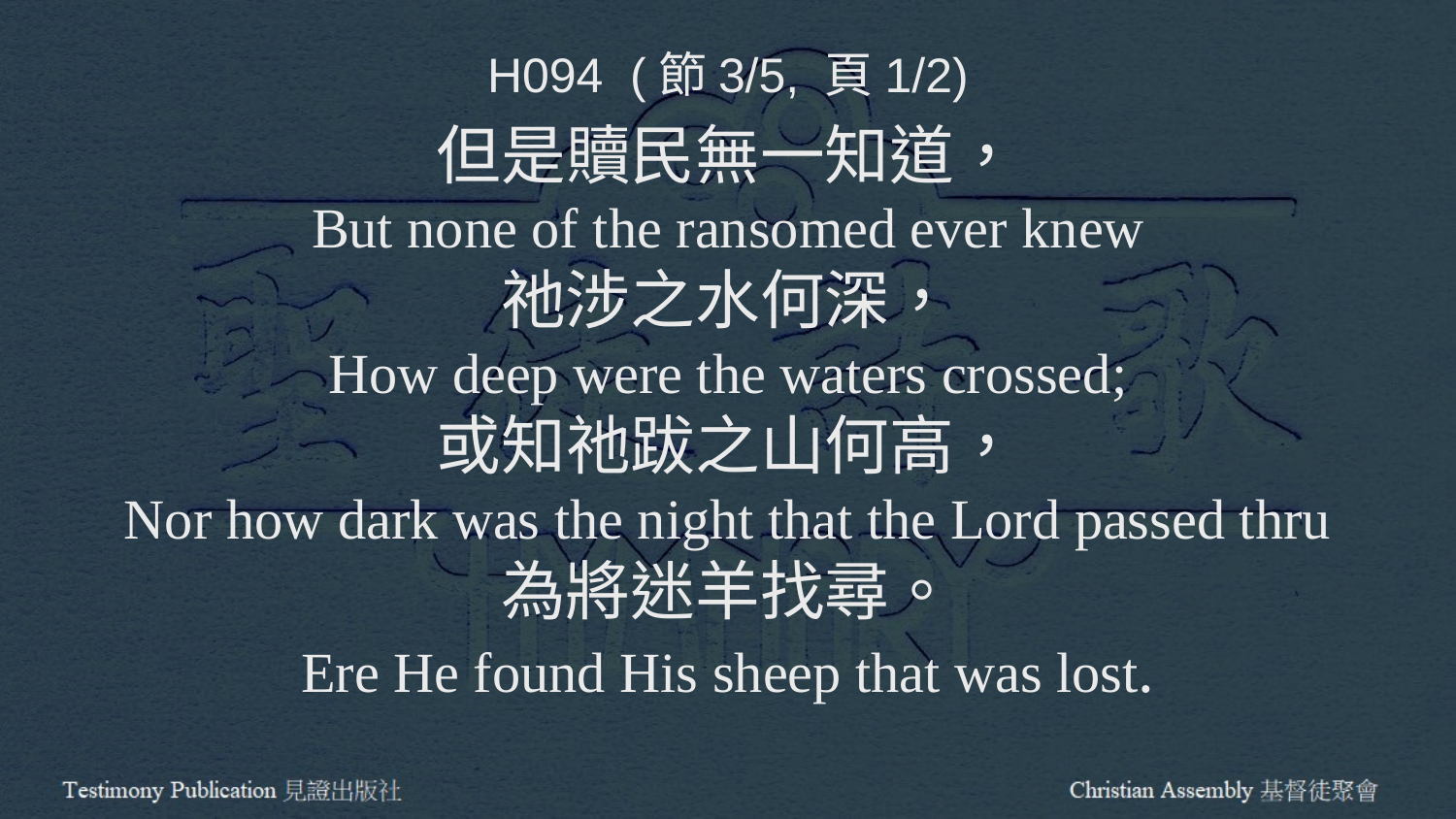

H094  (節3/5, 頁1/2)
但是贖民無一知道，
But none of the ransomed ever knew
祂涉之水何深，
How deep were the waters crossed;
或知祂跋之山何高，
Nor how dark was the night that the Lord passed thru
為將迷羊找尋。
Ere He found His sheep that was lost.